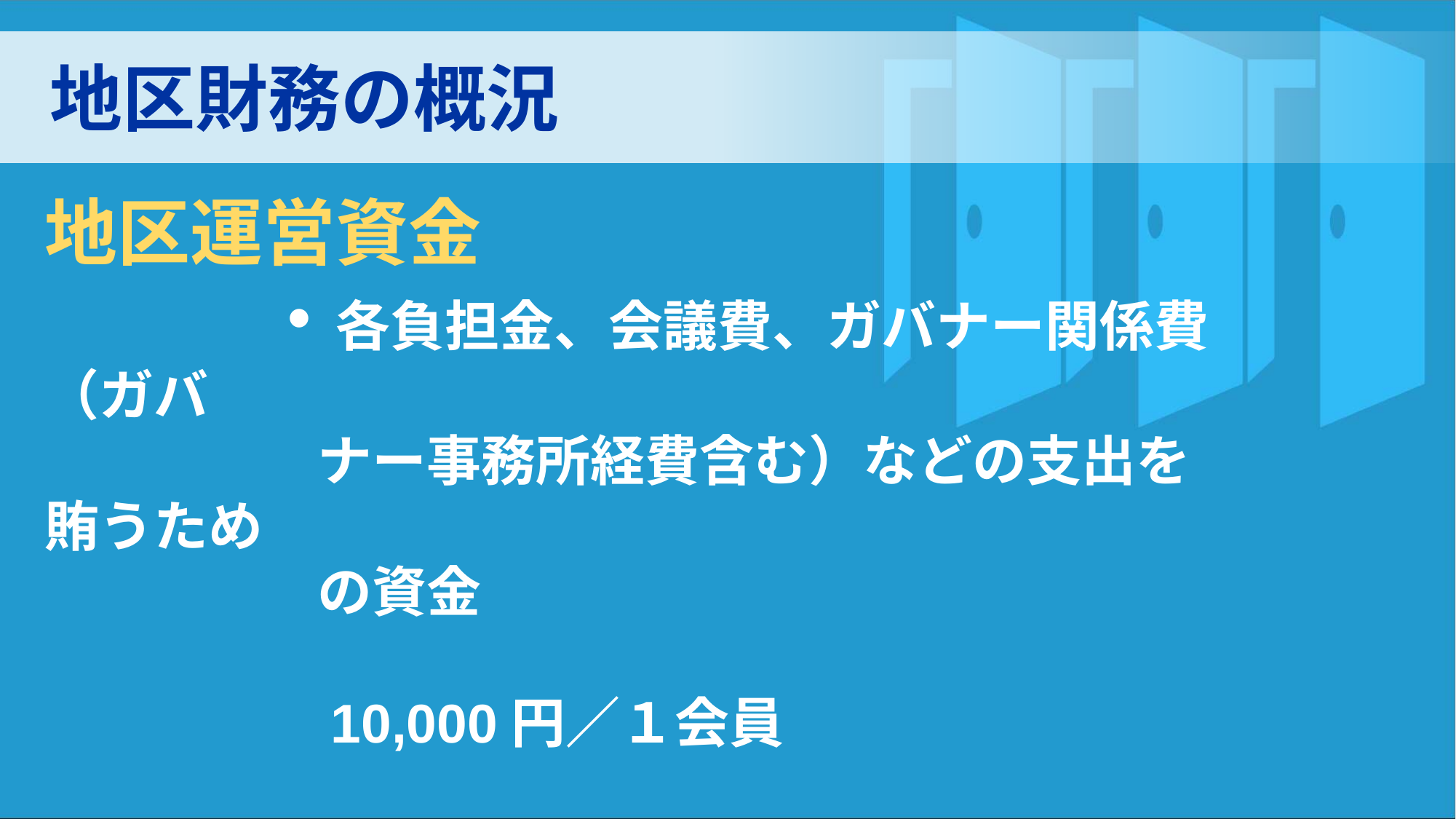

地区財務の概況
地区運営資金
　　　・各負担金、会議費、ガバナー関係費（ガバ
　　　　　ナー事務所経費含む）などの支出を賄うため
　　　　　の資金

　　　　　10,000円／１会員

RIの柔軟性・多様性

自らの地区・クラブ・委員会の
立ち位置を知る